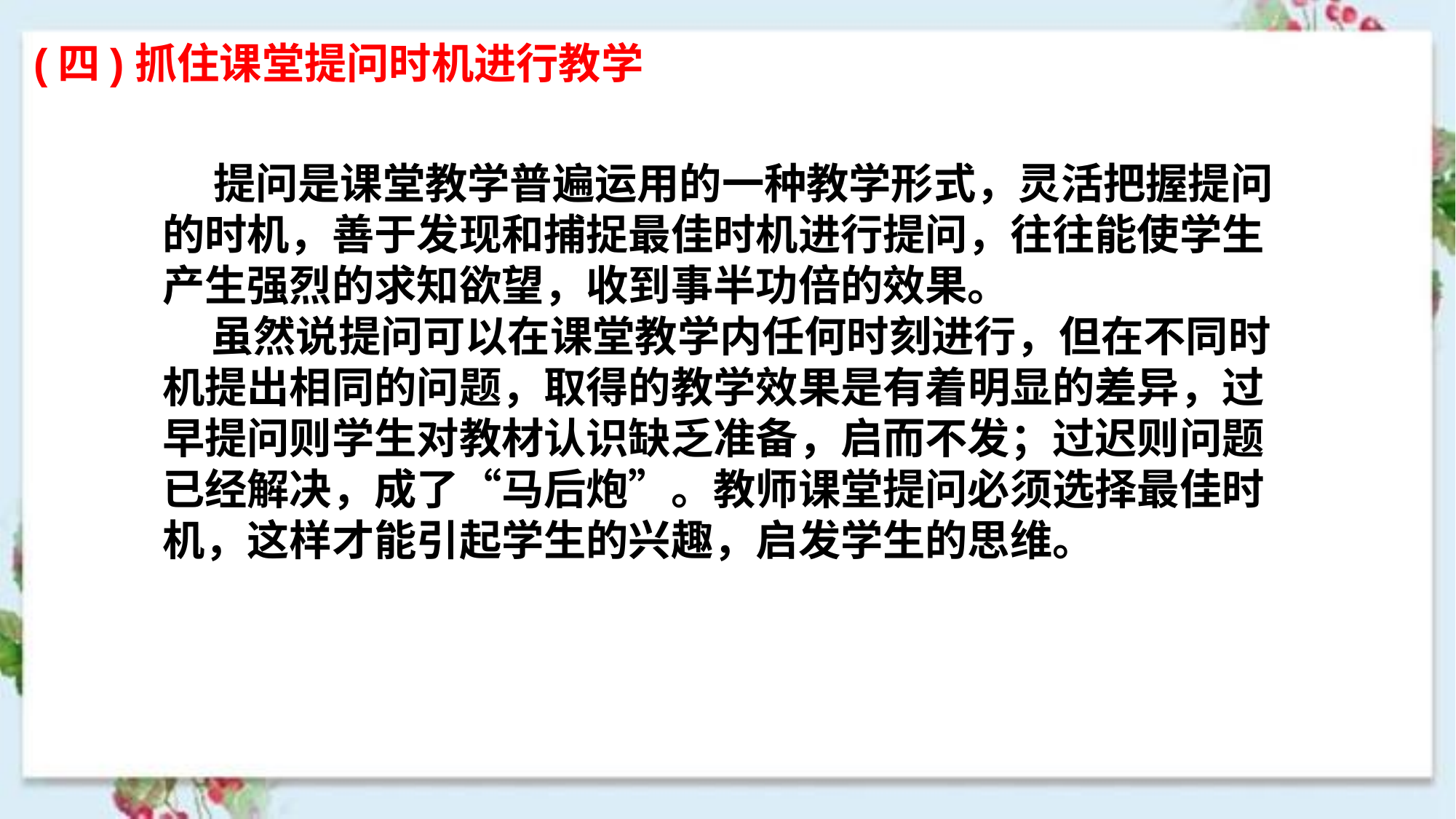

(四)抓住课堂提问时机进行教学
      提问是课堂教学普遍运用的一种教学形式，灵活把握提问的时机，善于发现和捕捉最佳时机进行提问，往往能使学生产生强烈的求知欲望，收到事半功倍的效果。
    虽然说提问可以在课堂教学内任何时刻进行，但在不同时机提出相同的问题，取得的教学效果是有着明显的差异，过早提问则学生对教材认识缺乏准备，启而不发；过迟则问题已经解决，成了“马后炮”。教师课堂提问必须选择最佳时机，这样才能引起学生的兴趣，启发学生的思维。